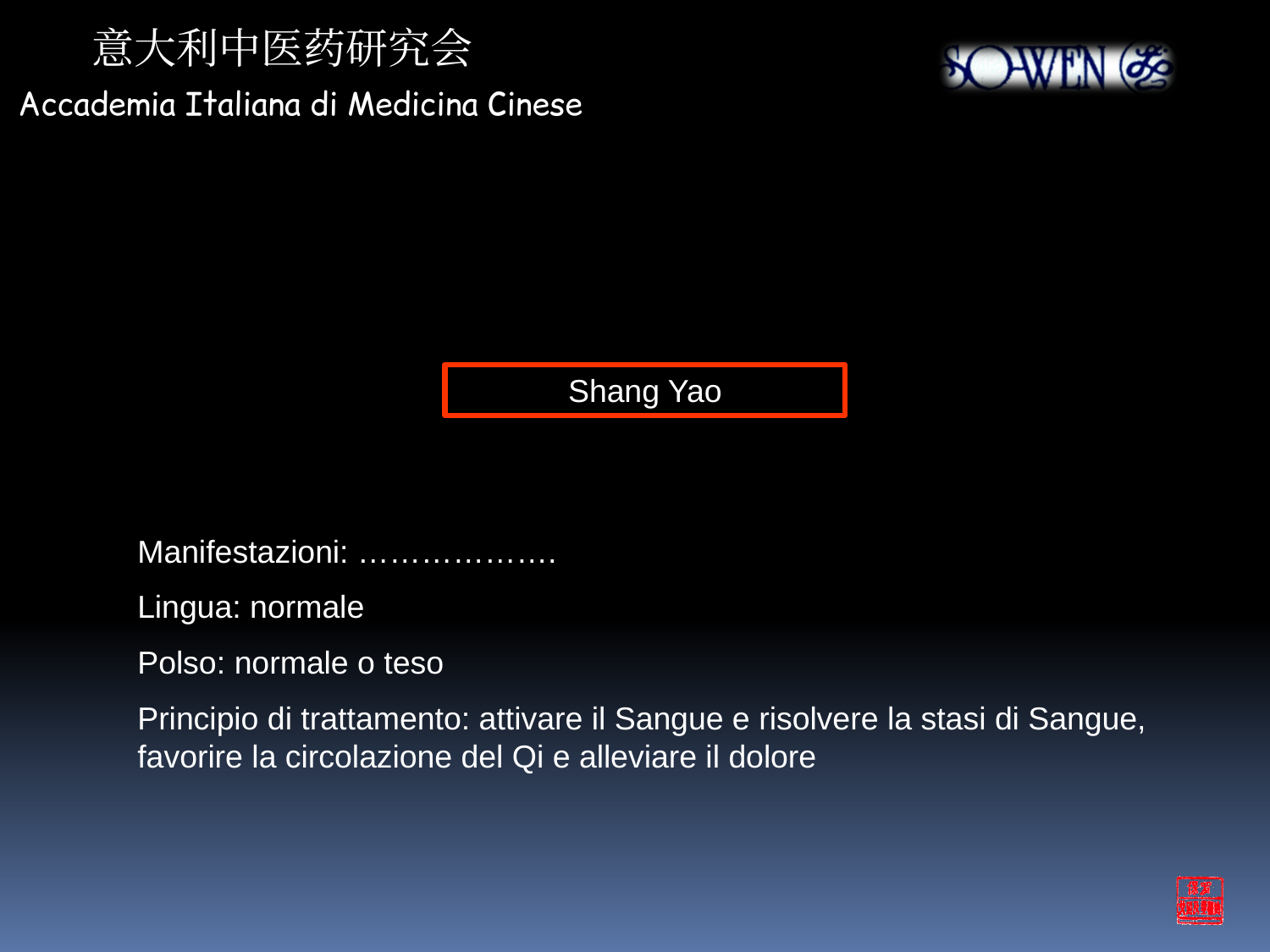

意大利中医药研究会
Accademia Italiana di Medicina Cinese
Shang Yao
Manifestazioni: ……………….
Lingua: normale
Polso: normale o teso
Principio di trattamento: attivare il Sangue e risolvere la stasi di Sangue, favorire la circolazione del Qi e alleviare il dolore